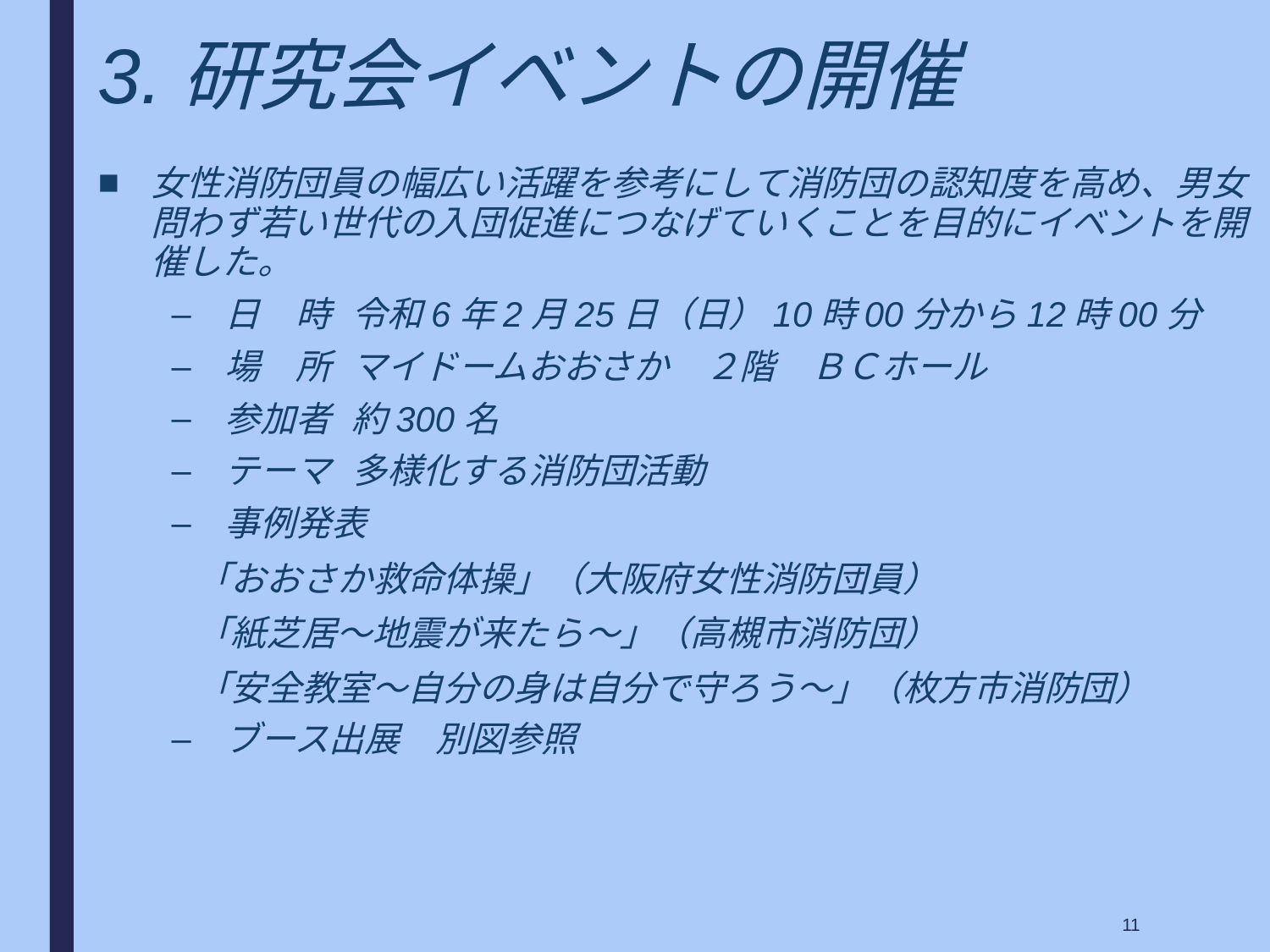

# 3.研究会イベントの開催
女性消防団員の幅広い活躍を参考にして消防団の認知度を高め、男女問わず若い世代の入団促進につなげていくことを目的にイベントを開催した。
日　時	令和6年2月25日（日）10時00分から12時00分
場　所	マイドームおおさか　２階　ＢＣホール
参加者	約300名
テーマ	多様化する消防団活動
事例発表
  「おおさか救命体操」（大阪府女性消防団員）
  「紙芝居～地震が来たら～」（高槻市消防団）
  「安全教室～自分の身は自分で守ろう～」（枚方市消防団）
ブース出展　別図参照
11